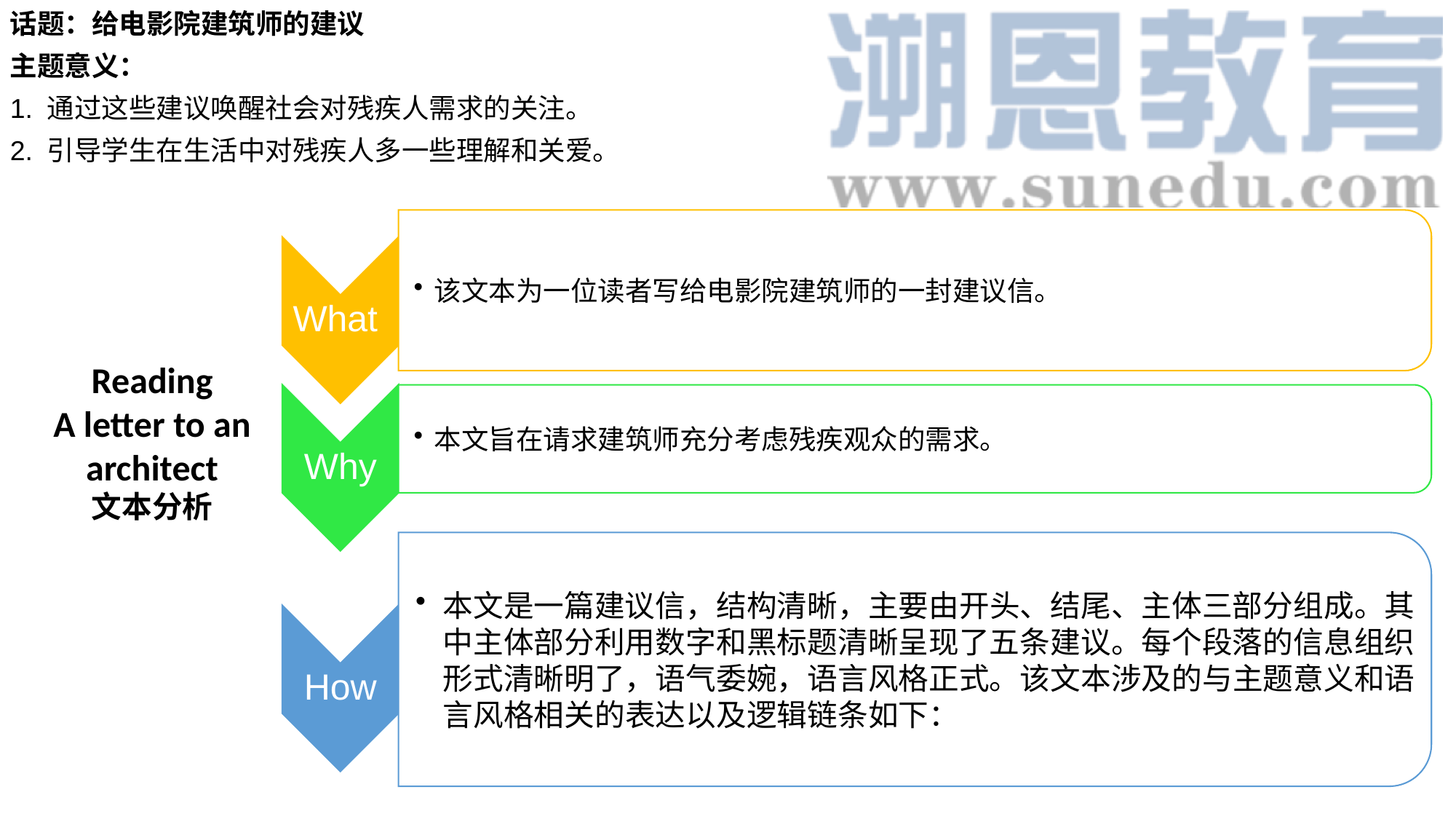

话题：给电影院建筑师的建议
主题意义：
1. 通过这些建议唤醒社会对残疾人需求的关注。
2. 引导学生在生活中对残疾人多一些理解和关爱。
What
该文本为一位读者写给电影院建筑师的一封建议信。
Why
本文旨在请求建筑师充分考虑残疾观众的需求。
How
本文是一篇建议信，结构清晰，主要由开头、结尾、主体三部分组成。其中主体部分利用数字和黑标题清晰呈现了五条建议。每个段落的信息组织形式清晰明了，语气委婉，语言风格正式。该文本涉及的与主题意义和语言风格相关的表达以及逻辑链条如下：
Reading
A letter to an architect
文本分析